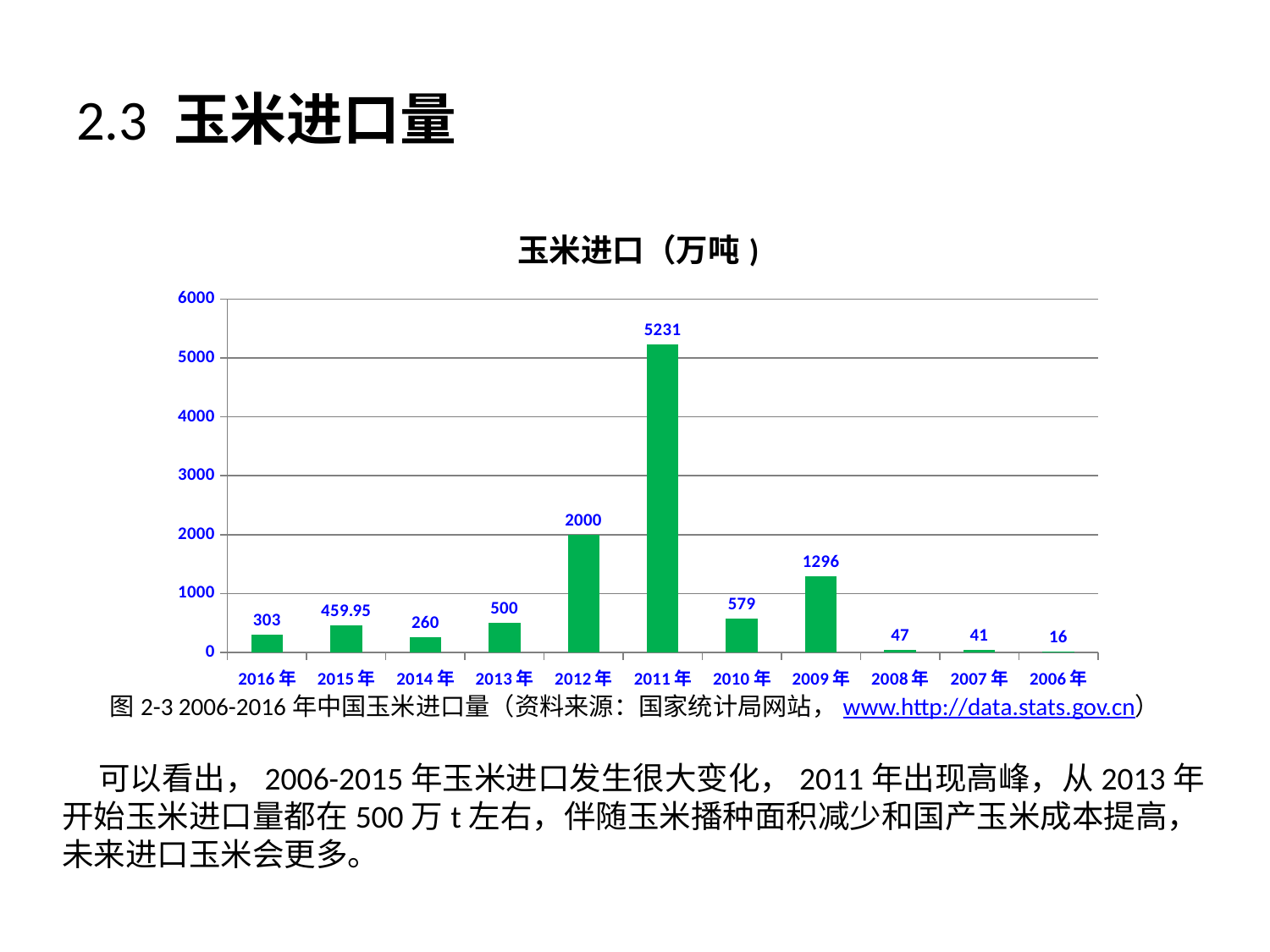

# 2.3 玉米进口量

### Chart:

| Category | 玉米进口（万吨) |
|---|---|
| 2016年 | 303.0 |
| 2015年 | 459.95 |
| 2014年 | 260.0 |
| 2013年 | 500.0 |
| 2012年 | 2000.0 |
| 2011年 | 5231.0 |
| 2010年 | 579.0 |
| 2009年 | 1296.0 |
| 2008年 | 47.0 |
| 2007年 | 41.0 |
| 2006年 | 16.0 |
图2-3 2006-2016年中国玉米进口量（资料来源：国家统计局网站，www.http://data.stats.gov.cn）

    可以看出，2006-2015年玉米进口发生很大变化，2011年出现高峰，从2013年开始玉米进口量都在500万t左右，伴随玉米播种面积减少和国产玉米成本提高，未来进口玉米会更多。